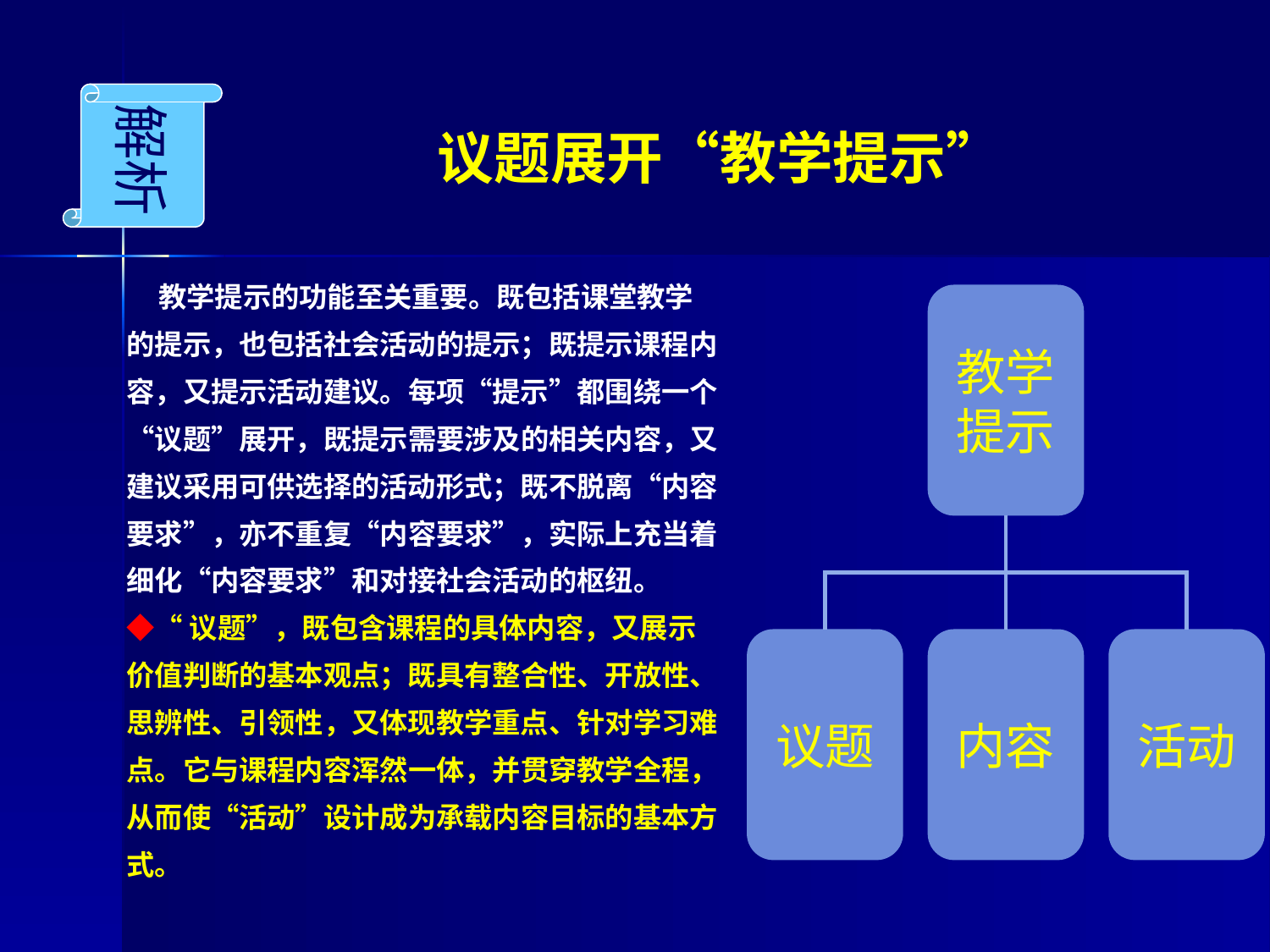

解析
议题展开“教学提示”
    教学提示的功能至关重要。既包括课堂教学的提示，也包括社会活动的提示；既提示课程内容，又提示活动建议。每项“提示”都围绕一个“议题”展开，既提示需要涉及的相关内容，又建议采用可供选择的活动形式；既不脱离“内容要求”，亦不重复“内容要求”，实际上充当着细化“内容要求”和对接社会活动的枢纽。
◆“议题”，既包含课程的具体内容，又展示价值判断的基本观点；既具有整合性、开放性、思辨性、引领性，又体现教学重点、针对学习难点。它与课程内容浑然一体，并贯穿教学全程，从而使“活动”设计成为承载内容目标的基本方式。

教学提示
议题
内容
活动